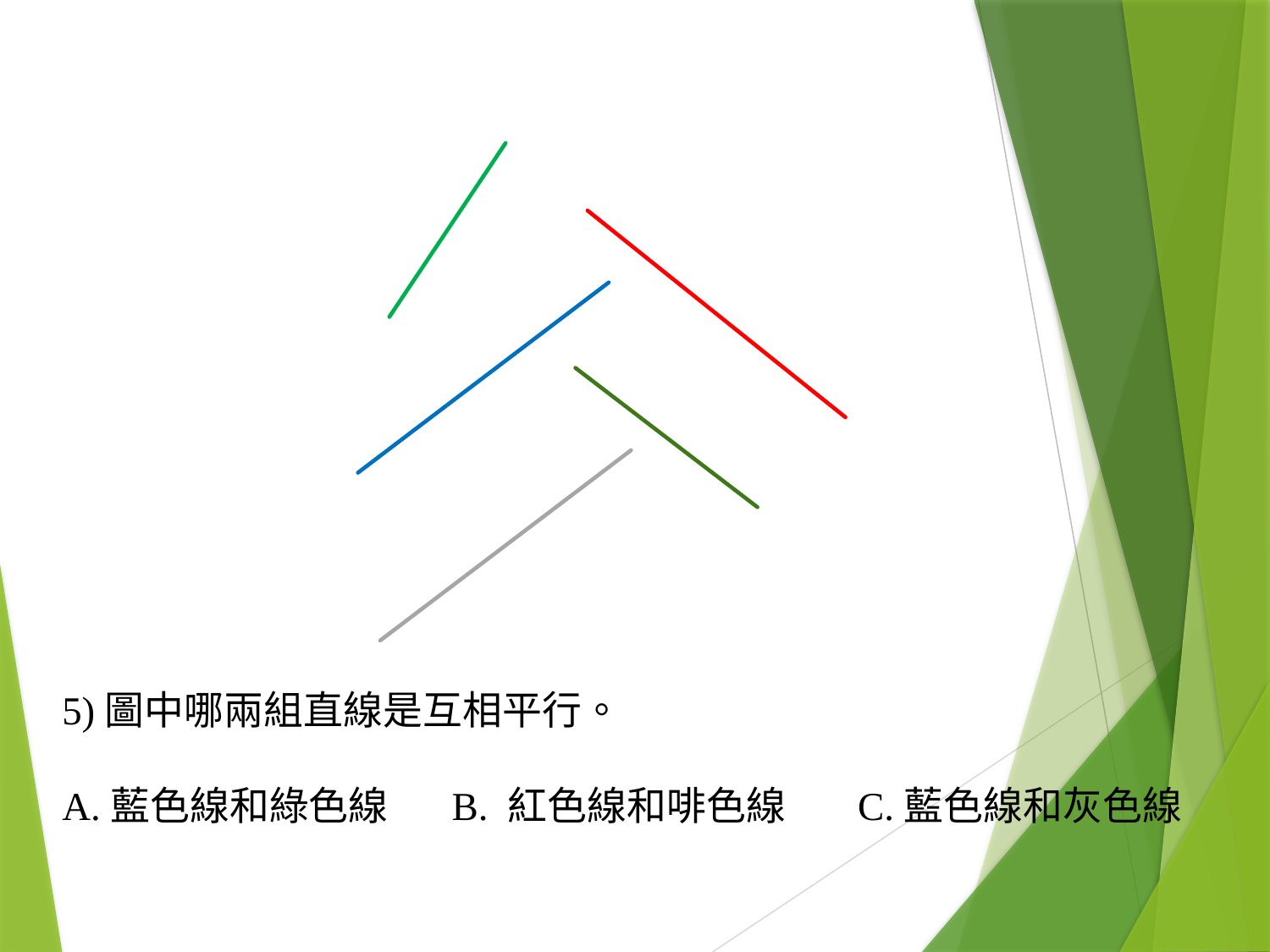

5)圖中哪兩組直線是互相平行。

A.藍色線和綠色線      B. 紅色線和啡色線       C.藍色線和灰色線